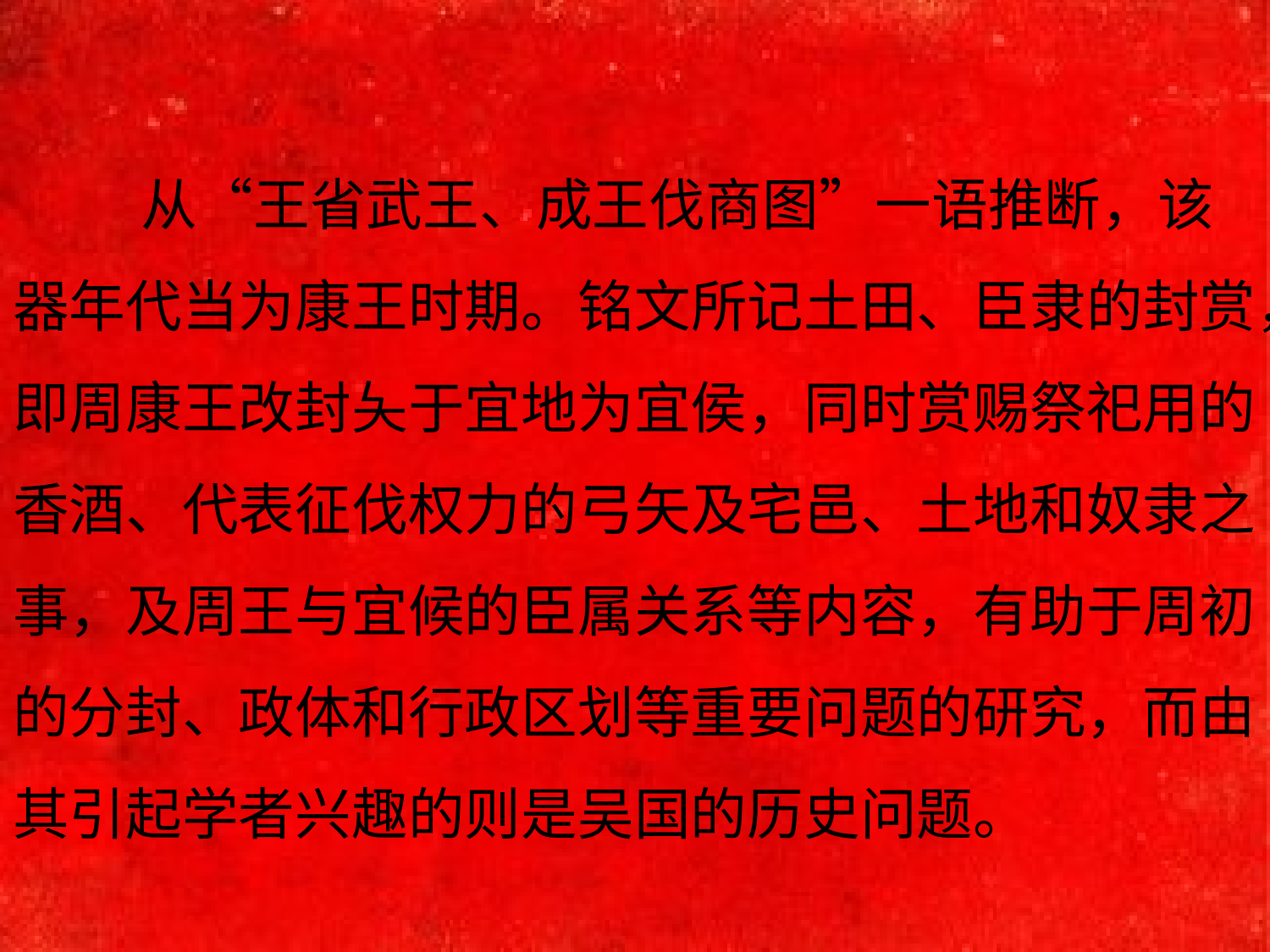

从“王省武王、成王伐商图”一语推断，该器年代当为康王时期。铭文所记土田、臣隶的封赏，即周康王改封夨于宜地为宜侯，同时赏赐祭祀用的香酒、代表征伐权力的弓矢及宅邑、土地和奴隶之事，及周王与宜候的臣属关系等内容，有助于周初的分封、政体和行政区划等重要问题的研究，而由其引起学者兴趣的则是吴国的历史问题。